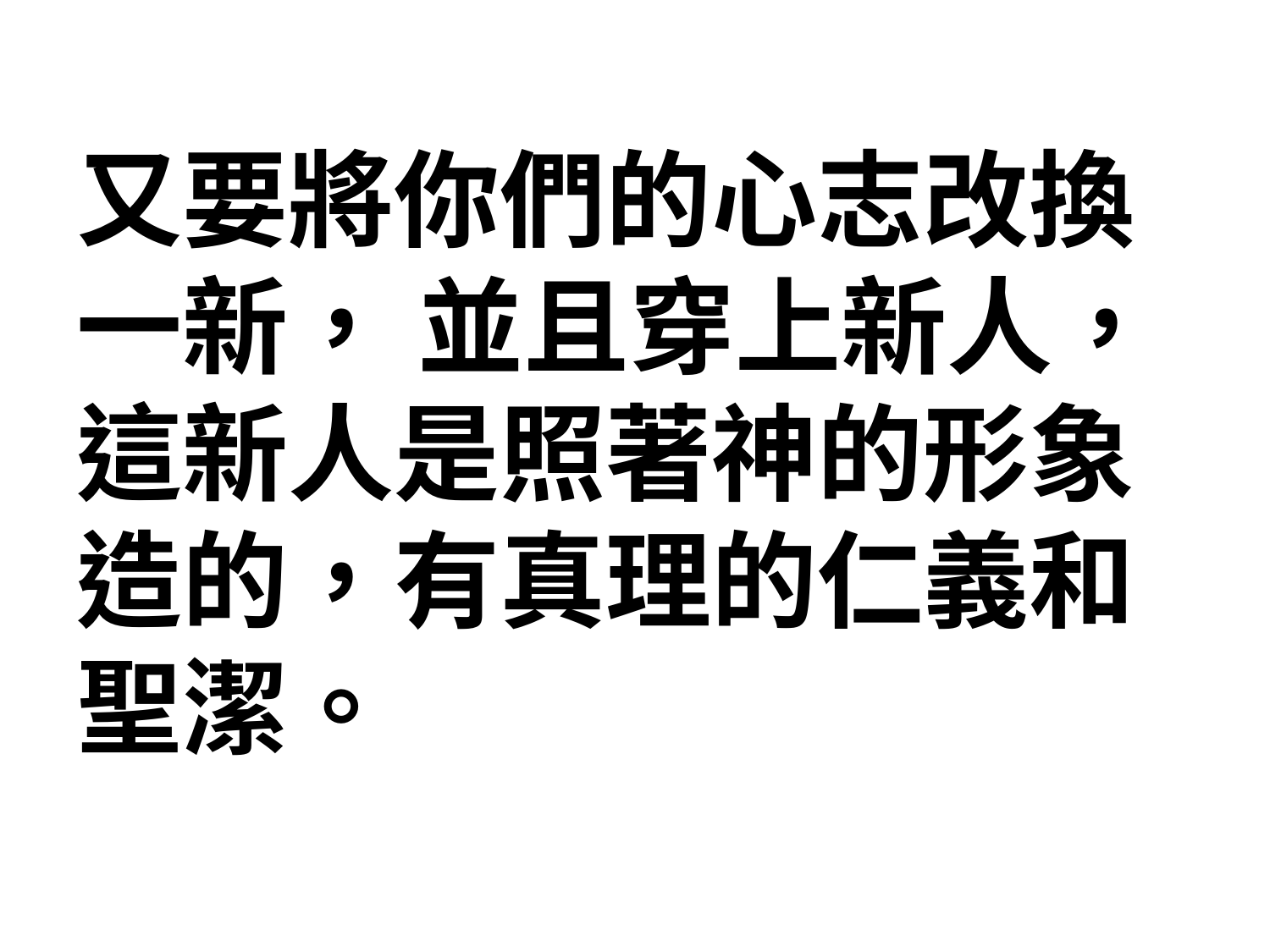

又要將你們的心志改換一新， 並且穿上新人，這新人是照著神的形象造的，有真理的仁義和聖潔。